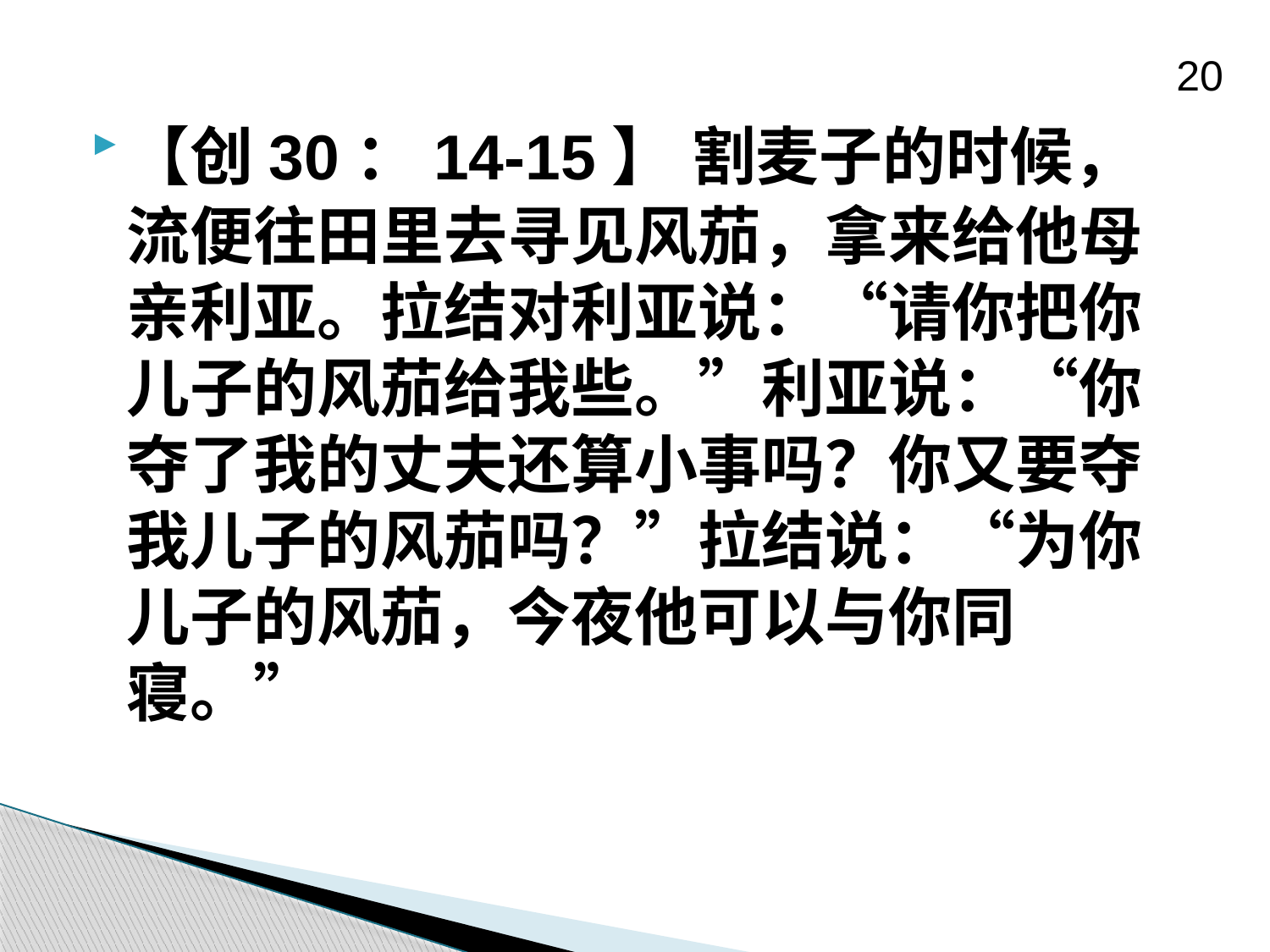

20
【创30：14-15】 割麦子的时候，流便往田里去寻见风茄，拿来给他母亲利亚。拉结对利亚说：“请你把你儿子的风茄给我些。”利亚说：“你夺了我的丈夫还算小事吗？你又要夺我儿子的风茄吗？”拉结说：“为你儿子的风茄，今夜他可以与你同寝。”